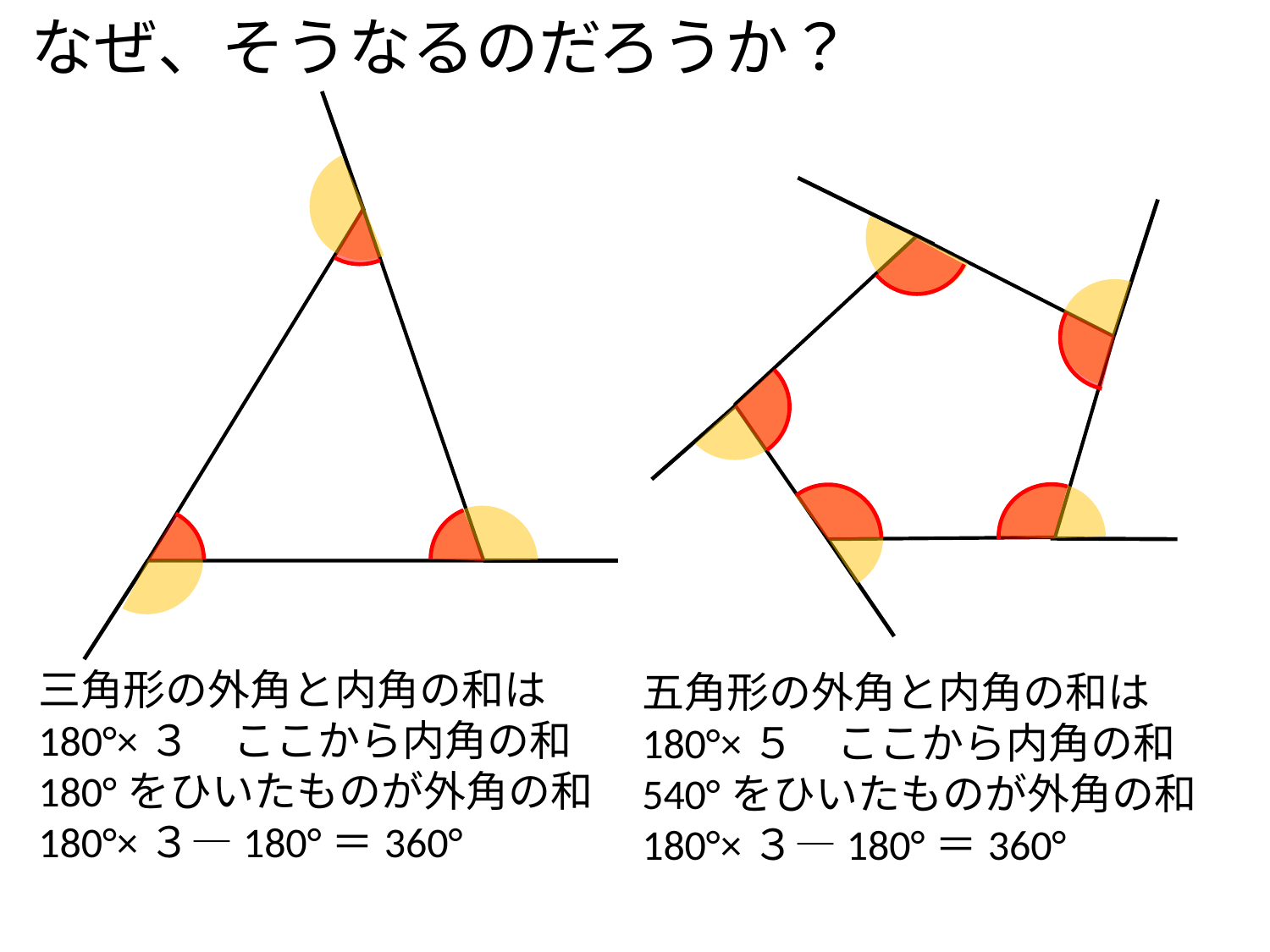

# なぜ、そうなるのだろうか？

三角形の外角と内角の和は
180°×３　ここから内角の和
180°をひいたものが外角の和
180°×３―180°＝360°
五角形の外角と内角の和は
180°×５　ここから内角の和
540°をひいたものが外角の和
180°×３―180°＝360°